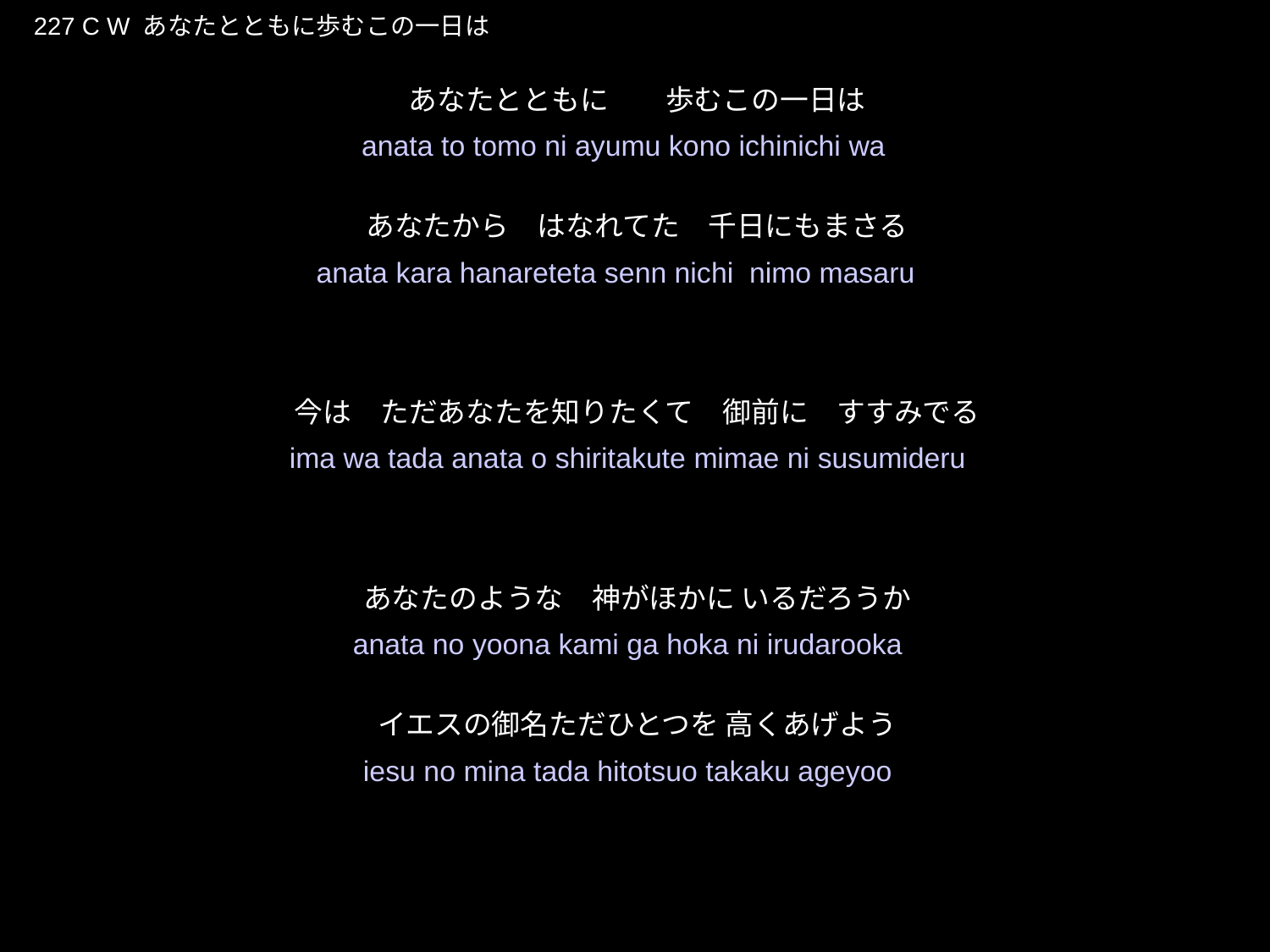

あなたとともにあゆむこのいちにちは
★W
227 C W あなたとともに歩むこの一日は
あなたとともに　　歩むこの一日は
あなたから　はなれてた　千日にもまさる
今は　ただあなたを知りたくて　御前に　すすみでる
あなたのような　神がほかに いるだろうか
イエスの御名ただひとつを 高くあげよう
★３
anata to tomo ni ayumu kono ichinichi wa
anata kara hanareteta senn nichi  nimo masaru
ima wa tada anata o shiritakute mimae ni susumideru
anata no yoona kami ga hoka ni irudarooka
iesu no mina tada hitotsuo takaku ageyoo